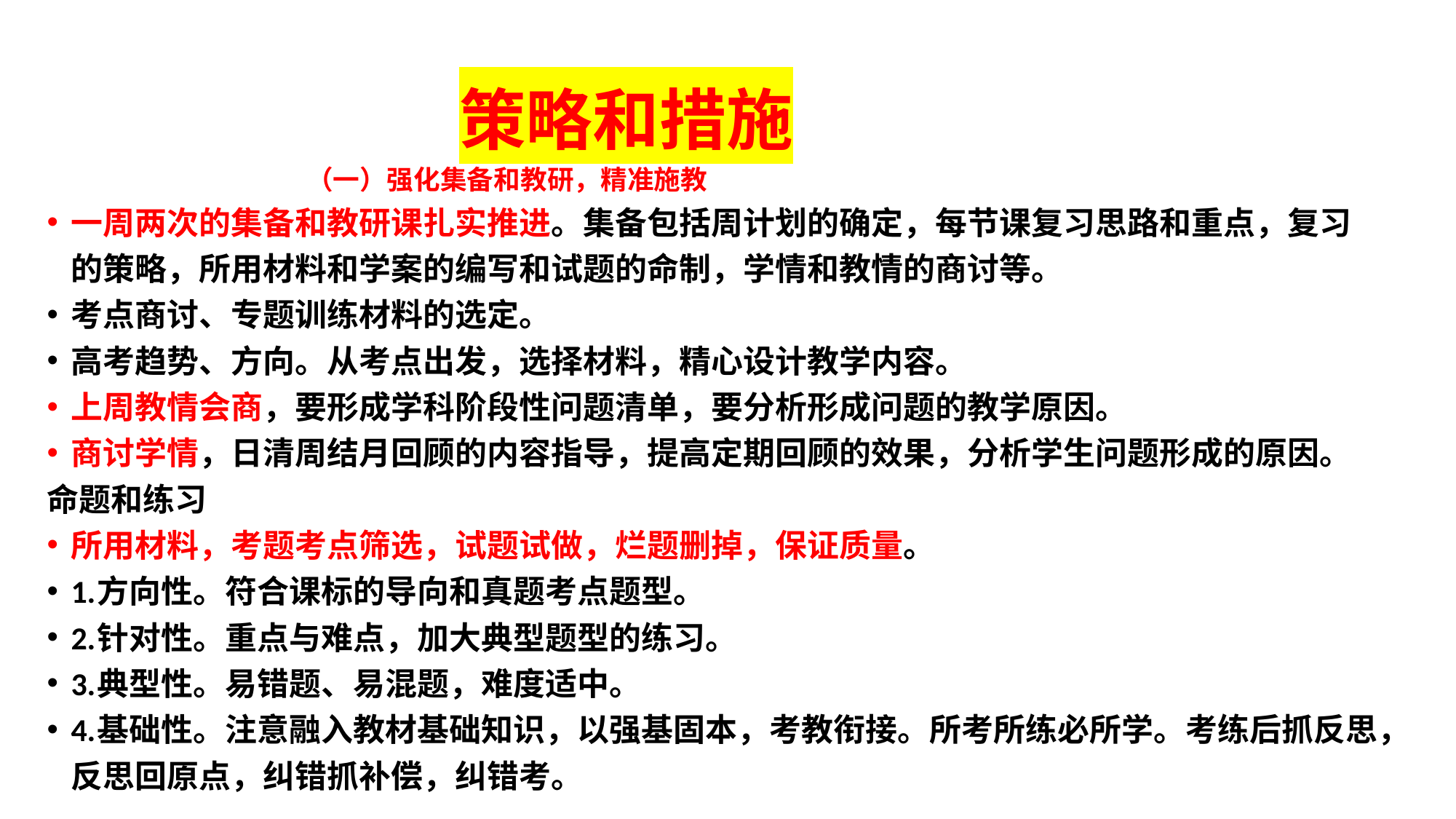

# 策略和措施
                                           （一）强化集备和教研，精准施教
一周两次的集备和教研课扎实推进。集备包括周计划的确定，每节课复习思路和重点，复习的策略，所用材料和学案的编写和试题的命制，学情和教情的商讨等。
考点商讨、专题训练材料的选定。
高考趋势、方向。从考点出发，选择材料，精心设计教学内容。
上周教情会商，要形成学科阶段性问题清单，要分析形成问题的教学原因。
商讨学情，日清周结月回顾的内容指导，提高定期回顾的效果，分析学生问题形成的原因。
命题和练习
所用材料，考题考点筛选，试题试做，烂题删掉，保证质量。
1.方向性。符合课标的导向和真题考点题型。
2.针对性。重点与难点，加大典型题型的练习。
3.典型性。易错题、易混题，难度适中。
4.基础性。注意融入教材基础知识，以强基固本，考教衔接。所考所练必所学。考练后抓反思，反思回原点，纠错抓补偿，纠错考。